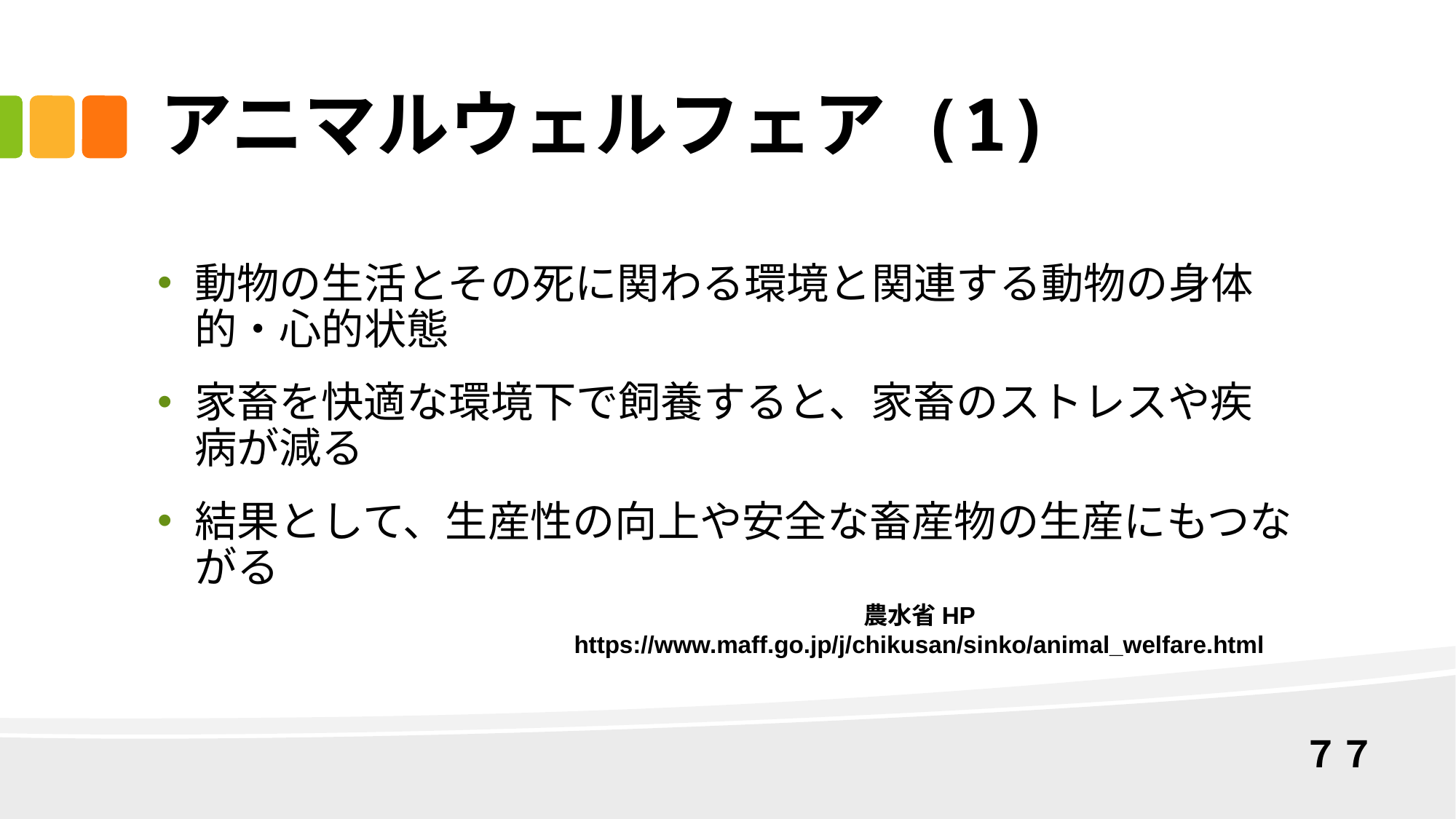

# アニマルウェルフェア (1)
動物の生活とその死に関わる環境と関連する動物の身体的・心的状態
家畜を快適な環境下で飼養すると、家畜のストレスや疾病が減る
結果として、生産性の向上や安全な畜産物の生産にもつながる
農水省HP
https://www.maff.go.jp/j/chikusan/sinko/animal_welfare.html
７７